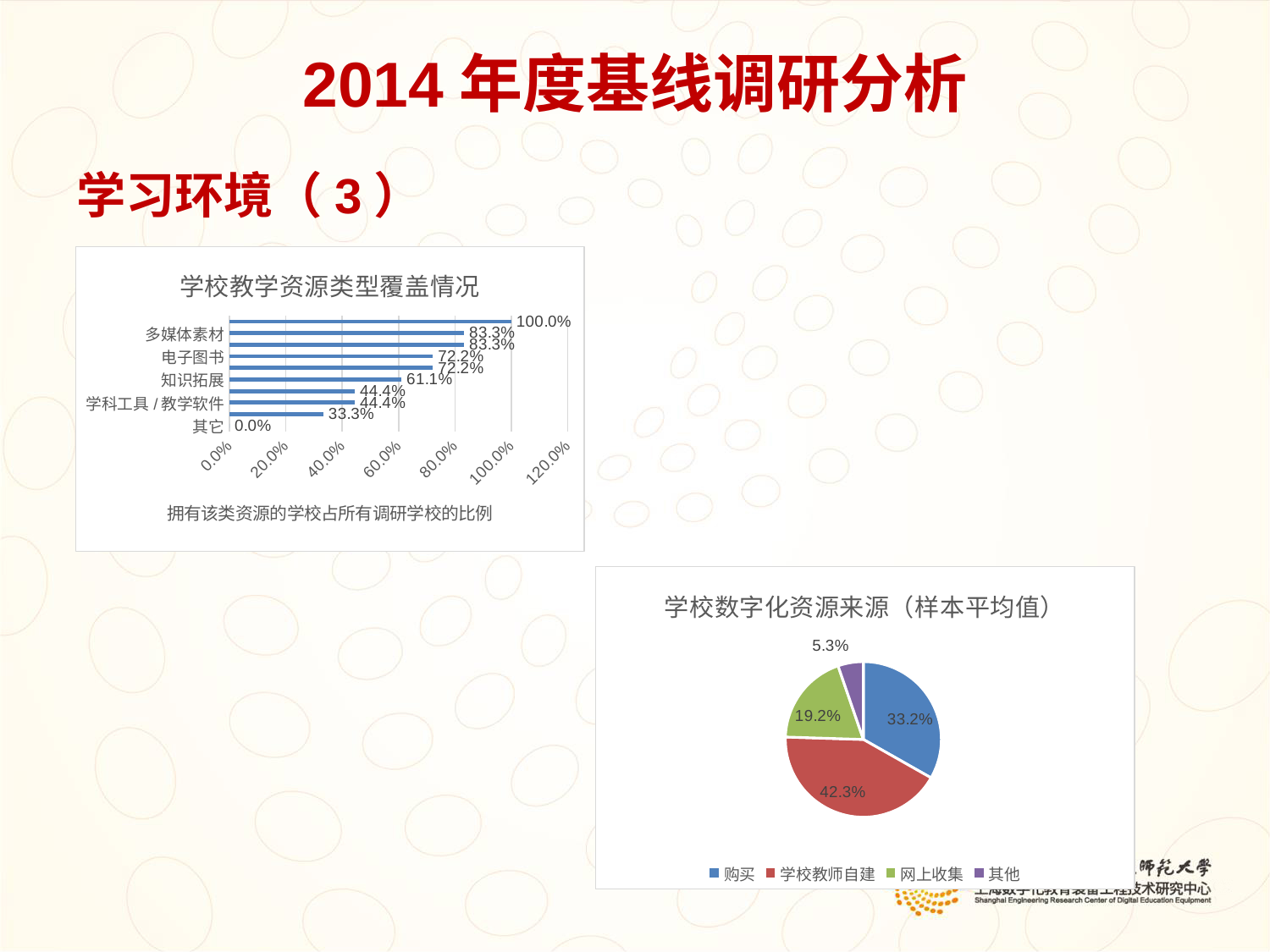

# 2014年度基线调研分析
学习环境（3）

### Chart: 学校教学资源类型覆盖情况

| Category |  |
|---|---|
| 其它 | 0.0 |
| 微课 | 0.3333333333333333 |
| 学科工具/教学软件 | 0.4444444444444444 |
| 网络课程 | 0.4444444444444444 |
| 知识拓展 | 0.6111111111111112 |
| 配套练习 | 0.7222222222222222 |
| 电子图书 | 0.7222222222222222 |
| 教学案例 | 0.8333333333333334 |
| 多媒体素材 | 0.8333333333333334 |
| 课件 | 1.0 |

### Chart: 学校数字化资源来源（样本平均值）

| Category |  |
|---|---|
| 购买 | 0.3323009655674986 |
| 学校教师自建 | 0.4226635088358535 |
| 网上收集 | 0.19238476953907813 |
| 其他 | 0.052650756057569685 |